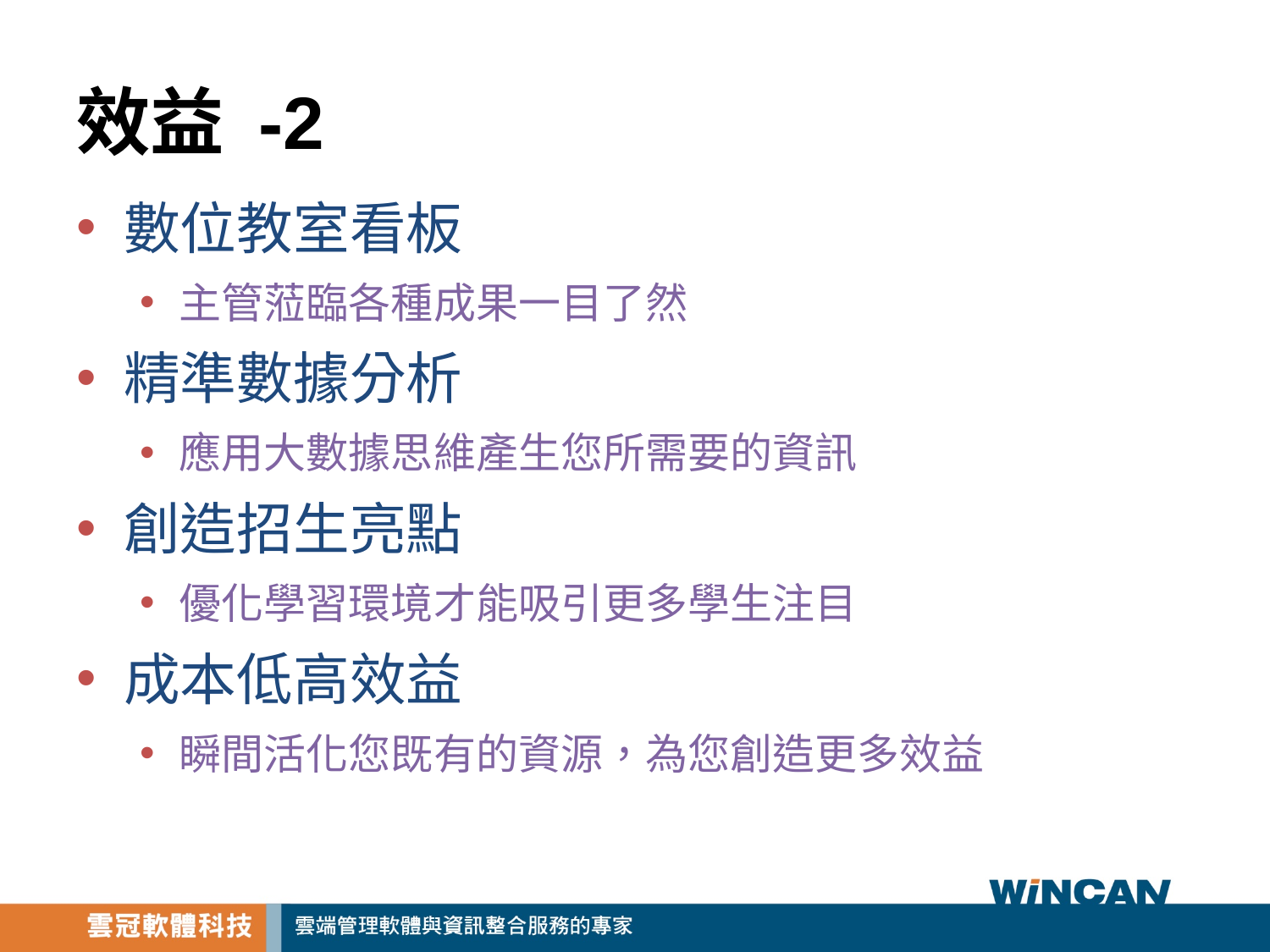

# 效益 -2
數位教室看板
主管蒞臨各種成果一目了然
精準數據分析
應用大數據思維產生您所需要的資訊
創造招生亮點
優化學習環境才能吸引更多學生注目
成本低高效益
瞬間活化您既有的資源，為您創造更多效益